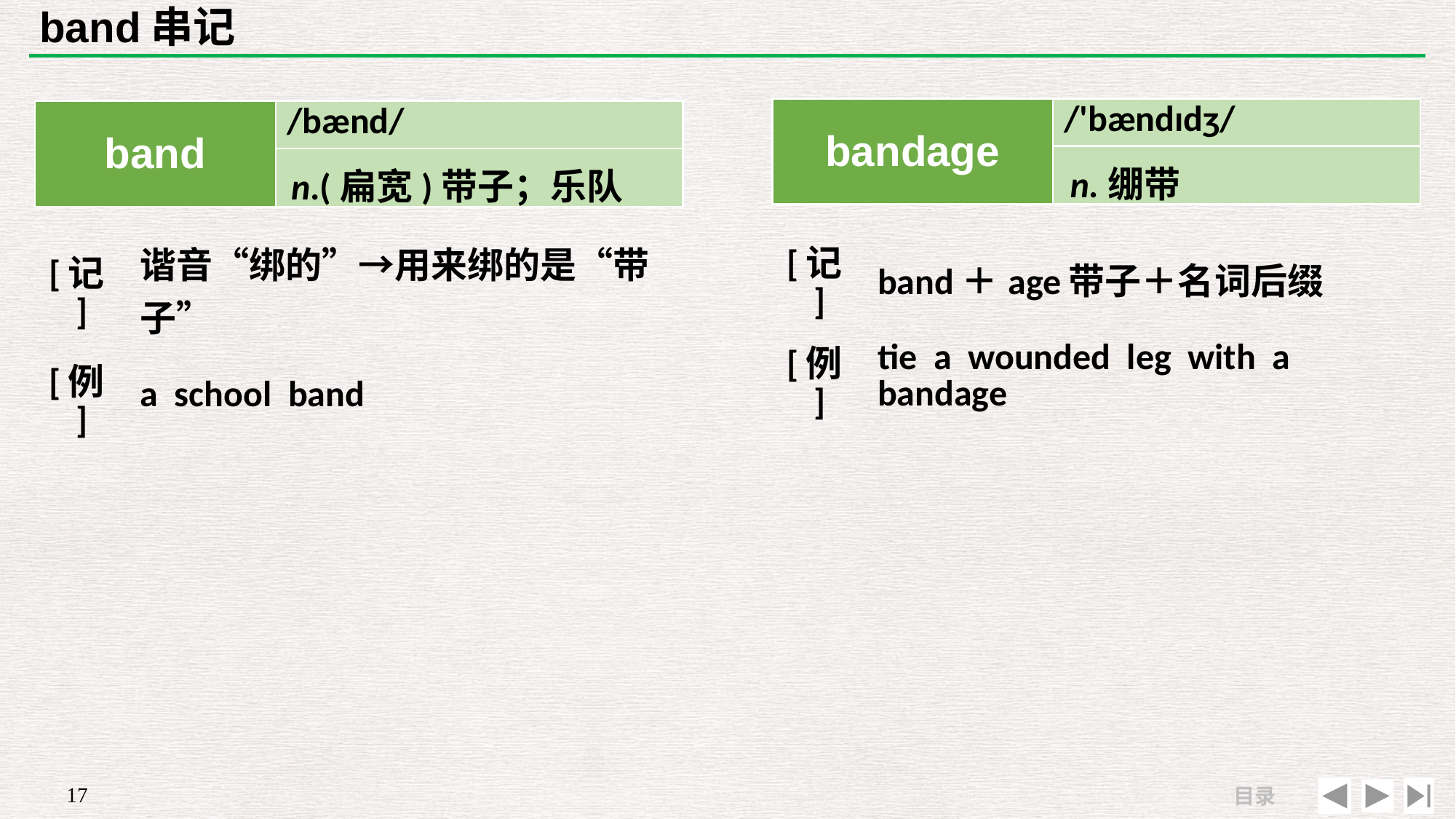

# band串记

| bandage | /'bændɪdʒ/ |
| --- | --- |
|  |  |
| band | /bænd/ |
| --- | --- |
|  |  |
n.绷带
n.(扁宽)带子；乐队
| [记] | band＋age带子＋名词后缀 |
| --- | --- |
| [例] | tie a wounded leg with a bandage |
| [记] | 谐音“绑的”→用来绑的是“带子” |
| --- | --- |
| [例] | a school band |